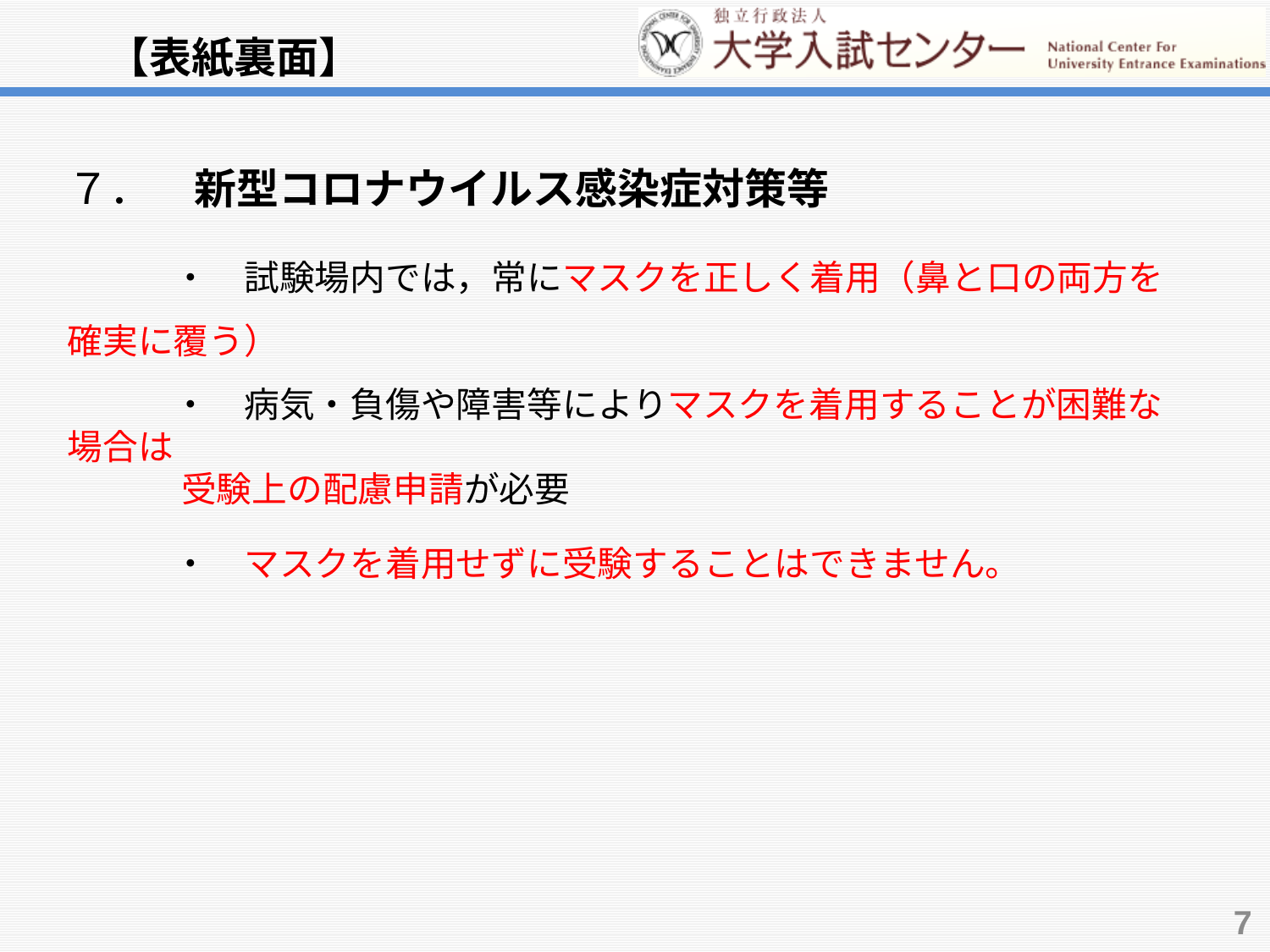

【表紙裏面】
７．　新型コロナウイルス感染症対策等
　　　・　試験場内では，常にマスクを正しく着用（鼻と口の両方を確実に覆う）
　　　・　病気・負傷や障害等によりマスクを着用することが困難な場合は
　　　 受験上の配慮申請が必要
　　　・　マスクを着用せずに受験することはできません。
7